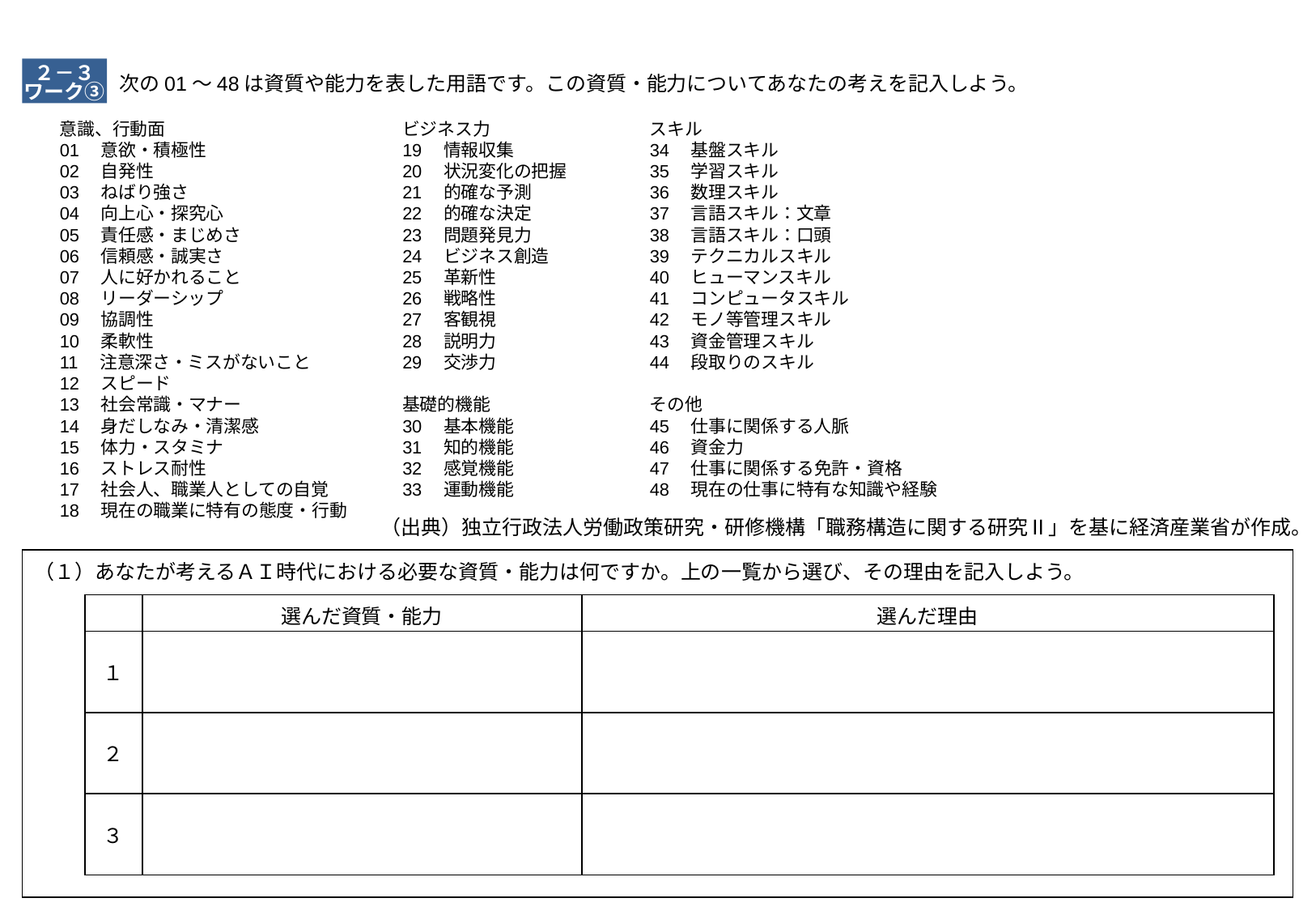

２－３
ワーク③
# 次の01～48は資質や能力を表した用語です。この資質・能力についてあなたの考えを記入しよう。
意識、行動面
01　意欲・積極性
02　自発性
03　ねばり強さ
04　向上心・探究心
05　責任感・まじめさ
06　信頼感・誠実さ
07　人に好かれること
08　リーダーシップ
09　協調性
10　柔軟性
11　注意深さ・ミスがないこと
12　スピード
13　社会常識・マナー
14　身だしなみ・清潔感
15　体力・スタミナ
16　ストレス耐性
17　社会人、職業人としての自覚
18　現在の職業に特有の態度・行動
ビジネス力
19　情報収集
20　状況変化の把握
21　的確な予測
22　的確な決定
23　問題発見力
24　ビジネス創造
25　革新性
26　戦略性
27　客観視
28　説明力
29　交渉力

基礎的機能
30　基本機能
31　知的機能
32　感覚機能
33　運動機能
スキル
34　基盤スキル
35　学習スキル
36　数理スキル
37　言語スキル：文章
38　言語スキル：口頭
39　テクニカルスキル
40　ヒューマンスキル
41　コンピュータスキル
42　モノ等管理スキル
43　資金管理スキル
44　段取りのスキル

その他
45　仕事に関係する人脈
46　資金力
47　仕事に関係する免許・資格
48　現在の仕事に特有な知識や経験
（出典）独立行政法人労働政策研究・研修機構「職務構造に関する研究Ⅱ」を基に経済産業省が作成。
| （１）あなたが考えるＡＩ時代における必要な資質・能力は何ですか。上の一覧から選び、その理由を記入しよう。 |
| --- |
|  | 選んだ資質・能力 | 選んだ理由 |
| --- | --- | --- |
| １ |  |  |
| ２ |  |  |
| ３ |  |  |